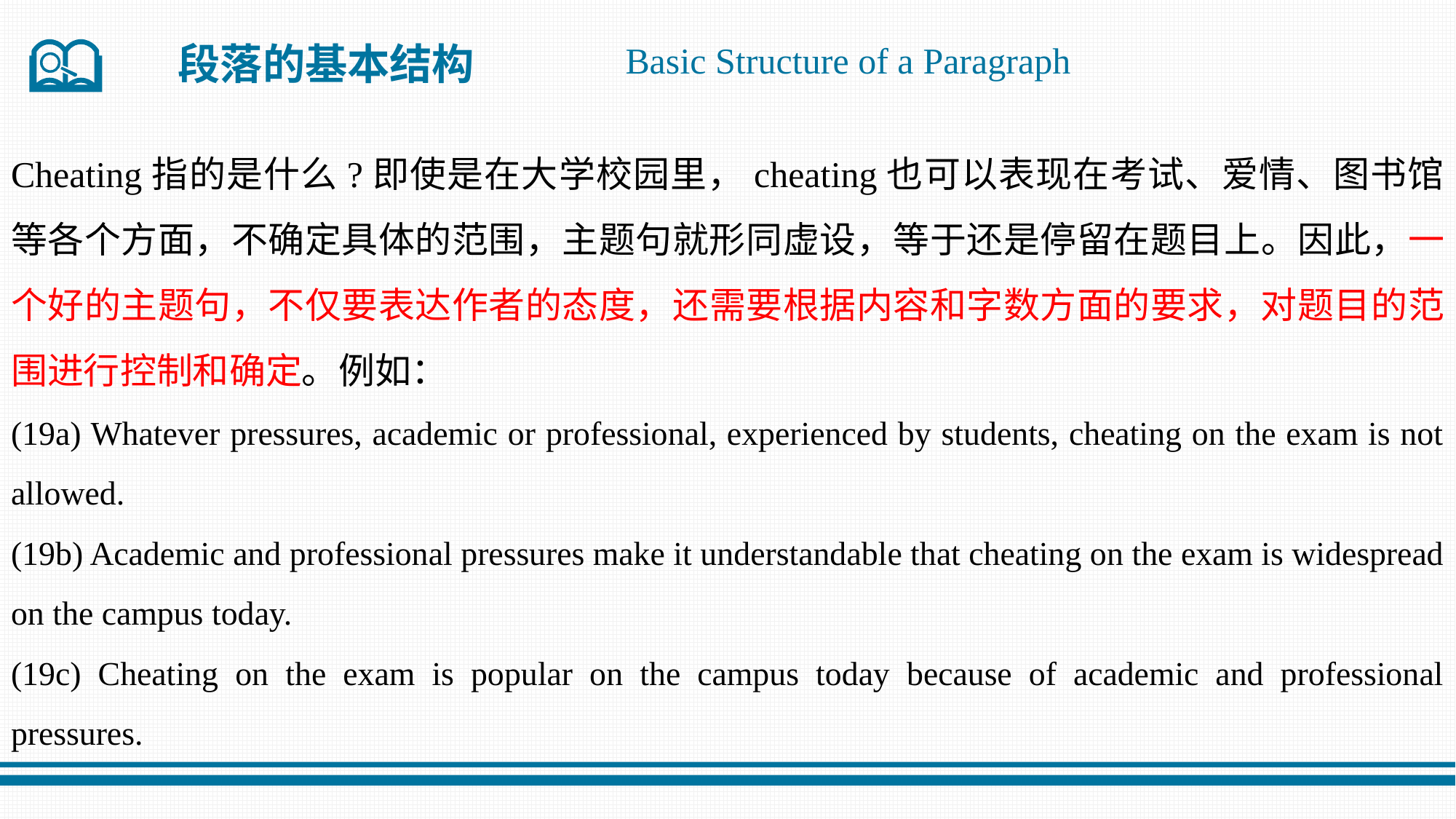

段落的基本结构
Basic Structure of a Paragraph
Cheating指的是什么?即使是在大学校园里，cheating也可以表现在考试、爱情、图书馆等各个方面，不确定具体的范围，主题句就形同虚设，等于还是停留在题目上。因此，一个好的主题句，不仅要表达作者的态度，还需要根据内容和字数方面的要求，对题目的范围进行控制和确定。例如：
(19a) Whatever pressures, academic or professional, experienced by students, cheating on the exam is not allowed.
(19b) Academic and professional pressures make it understandable that cheating on the exam is widespread on the campus today.
(19c) Cheating on the exam is popular on the campus today because of academic and professional pressures.